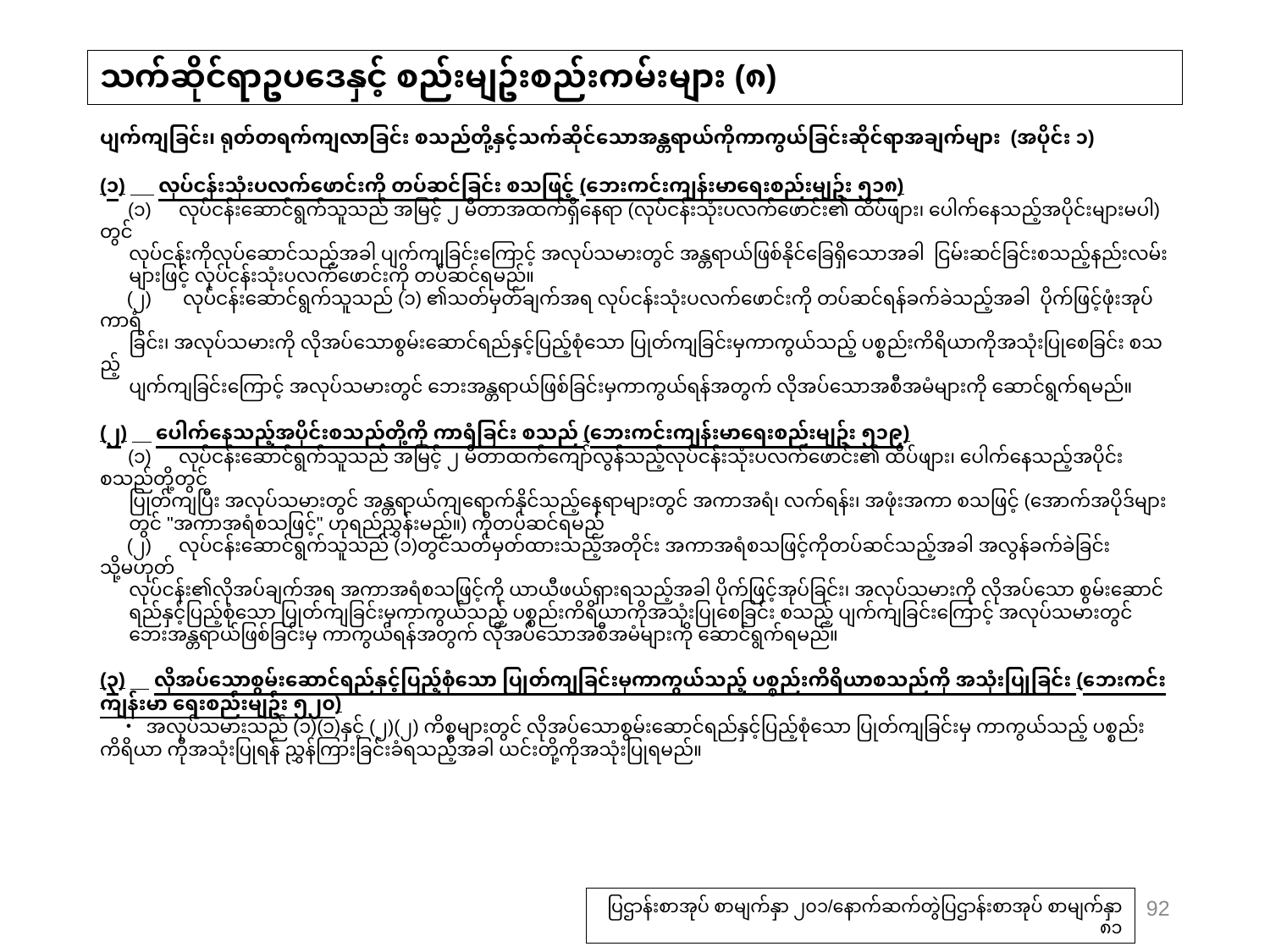

# သက်ဆိုင်ရာဥပဒေနှင့် စည်းမျဥ်းစည်းကမ်းများ (၈)
ပျက်ကျခြင်း၊ ရုတ်တရက်ကျလာခြင်း စသည်တို့နှင့်သက်ဆိုင်သောအန္တရာယ်ကိုကာကွယ်ခြင်းဆိုင်ရာအချက်များ  (အပိုင်း ၁)

(၁)　 လုပ်ငန်းသုံးပလက်ဖောင်းကို တပ်ဆင်ခြင်း စသဖြင့် (ဘေးကင်းကျန်းမာရေးစည်းမျဥ်း ၅၁၈)
　 (၁)　လုပ်ငန်းဆောင်ရွက်သူသည် အမြင့် ၂ မီတာအထက်ရှိနေရာ (လုပ်ငန်းသုံးပလက်ဖောင်း၏ ထိပ်ဖျား၊ ပေါက်နေသည့်အပိုင်းများမပါ) တွင်
      လုပ်ငန်းကိုလုပ်ဆောင်သည့်အခါ ပျက်ကျခြင်းကြောင့် အလုပ်သမားတွင် အန္တရာယ်ဖြစ်နိုင်ခြေရှိသောအခါ  ငြမ်းဆင်ခြင်းစသည့်နည်းလမ်း
      များဖြင့် လုပ်ငန်းသုံးပလက်ဖောင်းကို တပ်ဆင်ရမည်။
　 (၂)　 လုပ်ငန်းဆောင်ရွက်သူသည် (၁) ၏သတ်မှတ်ချက်အရ လုပ်ငန်းသုံးပလက်ဖောင်းကို တပ်ဆင်ရန်ခက်ခဲသည့်အခါ  ပိုက်ဖြင့်ဖုံးအုပ်ကာရံ
      ခြင်း၊ အလုပ်သမားကို လိုအပ်သောစွမ်းဆောင်ရည်နှင့်ပြည့်စုံသော ပြုတ်ကျခြင်းမှကာကွယ်သည့် ပစ္စည်းကိရိယာကိုအသုံးပြုစေခြင်း စသည့်
      ပျက်ကျခြင်းကြောင့် အလုပ်သမားတွင် ဘေးအန္တရာယ်ဖြစ်ခြင်းမှကာကွယ်ရန်အတွက် လိုအပ်သောအစီအမံများကို ဆောင်ရွက်ရမည်။

(၂)　ပေါက်နေသည့်အပိုင်းစသည်တို့ကို ကာရံခြင်း စသည် (ဘေးကင်းကျန်းမာရေးစည်းမျဥ်း ၅၁၉)
　 (၁)　လုပ်ငန်းဆောင်ရွက်သူသည် အမြင့် ၂ မီတာထက်ကျော်လွန်သည့်လုပ်ငန်းသုံးပလက်ဖောင်း၏ ထိပ်ဖျား၊ ‌ပေါက်နေသည့်အပိုင်းစသည်တို့တွင်
      ပြုတ်ကျပြီး အလုပ်သမားတွင် အန္တရာယ်ကျရောက်နိုင်သည့်နေရာများတွင် အကာအရံ၊ လက်ရန်း၊ အဖုံးအကာ စသဖြင့် (အောက်အပိုဒ်များ
      တွင် "အကာအရံစသဖြင့်" ဟုရည်ညွှန်းမည်။) ကိုတပ်ဆင်ရမည်
　 (၂)　လုပ်ငန်းဆောင်ရွက်သူသည် (၁)တွင်သတ်မှတ်ထားသည့်အတိုင်း အကာအရံစသဖြင့်ကိုတပ်ဆင်သည့်အခါ အလွန်ခက်ခဲခြင်း သို့မဟုတ်
      လုပ်ငန်း၏လိုအပ်ချက်အရ အကာအရံစသဖြင့်ကို ယာယီဖယ်ရှားရသည့်အခါ ပိုက်ဖြင့်အုပ်ခြင်း၊ အလုပ်သမားကို လိုအပ်သော စွမ်းဆောင်
      ရည်နှင့်ပြည့်စုံသော ပြုတ်ကျခြင်းမှကာကွယ်သည့် ပစ္စည်းကိရိယာကိုအသုံးပြုစေခြင်း စသည့် ပျက်ကျခြင်းကြောင့် အလုပ်သမားတွင်
      ဘေးအန္တရာယ်ဖြစ်ခြင်းမှ ကာကွယ်ရန်အတွက် လိုအပ်သောအစီအမံများကို ဆောင်ရွက်ရမည်။

(၃)　လိုအပ်သောစွမ်းဆောင်ရည်နှင့်ပြည့်စုံသော ပြုတ်ကျခြင်းမှကာကွယ်သည့် ပစ္စည်းကိရိယာစသည်ကို အသုံးပြုခြင်း (ဘေးကင်းကျန်းမာ ရေးစည်းမျဥ်း ၅၂၀)
　・ အလုပ်သမားသည် (၁)(၁)နှင့် (၂)(၂) ကိစ္စများတွင် လိုအပ်သောစွမ်းဆောင်ရည်နှင့်ပြည့်စုံသော ပြုတ်ကျခြင်းမှ ကာကွယ်သည့် ပစ္စည်းကိရိယာ ကိုအသုံးပြုရန် ညွှန်ကြားခြင်းခံရသည့်အခါ ယင်းတို့ကိုအသုံးပြုရမည်။

92
ပြဌာန်းစာအုပ် စာမျက်နှာ ၂၀၁/နောက်ဆက်တွဲပြဌာန်းစာအုပ် စာမျက်နှာ ၈၁